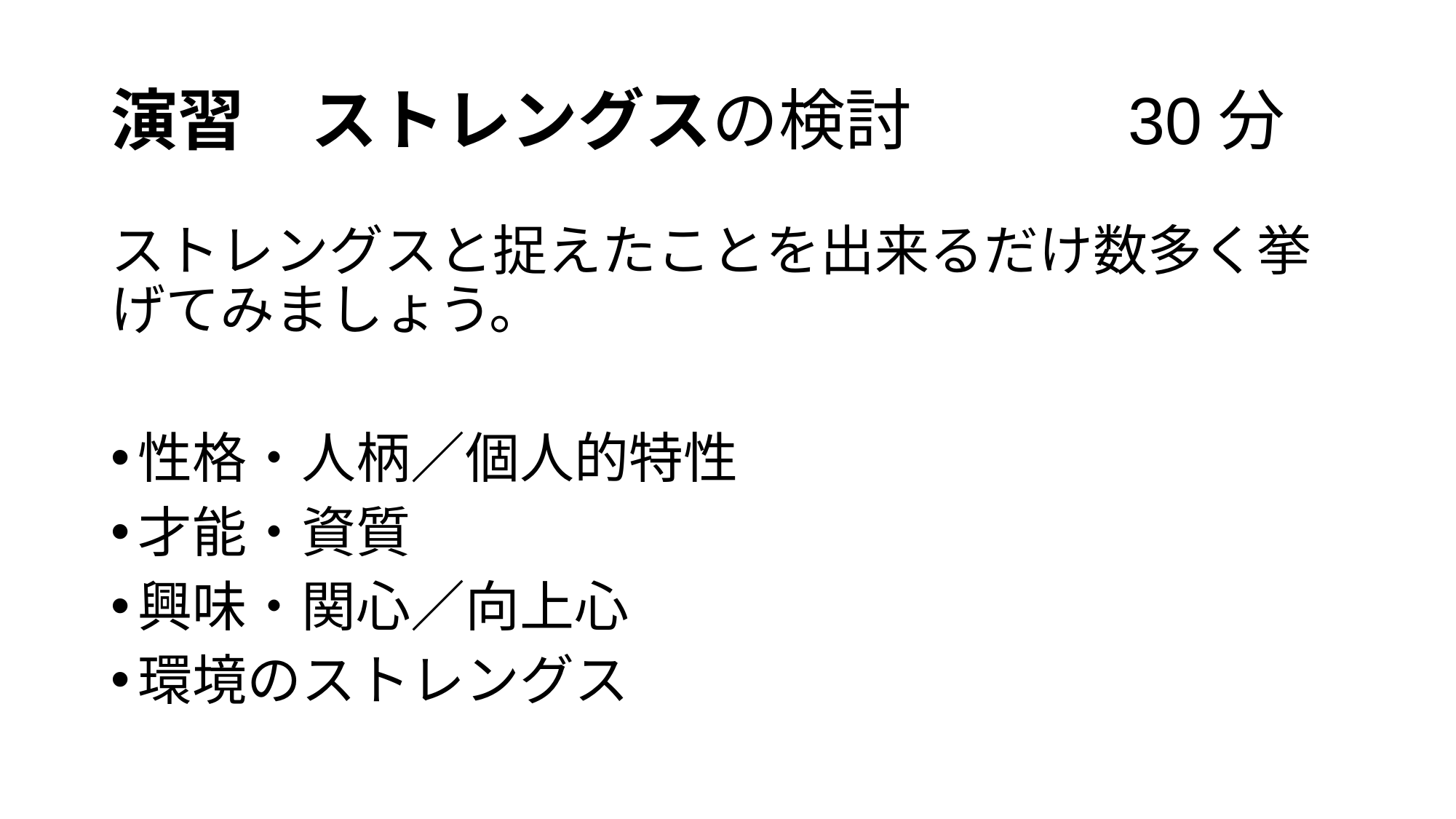

# 演習　ストレングスの検討　　　30分
ストレングスと捉えたことを出来るだけ数多く挙げてみましょう。

性格・人柄／個人的特性
才能・資質
興味・関心／向上心
環境のストレングス